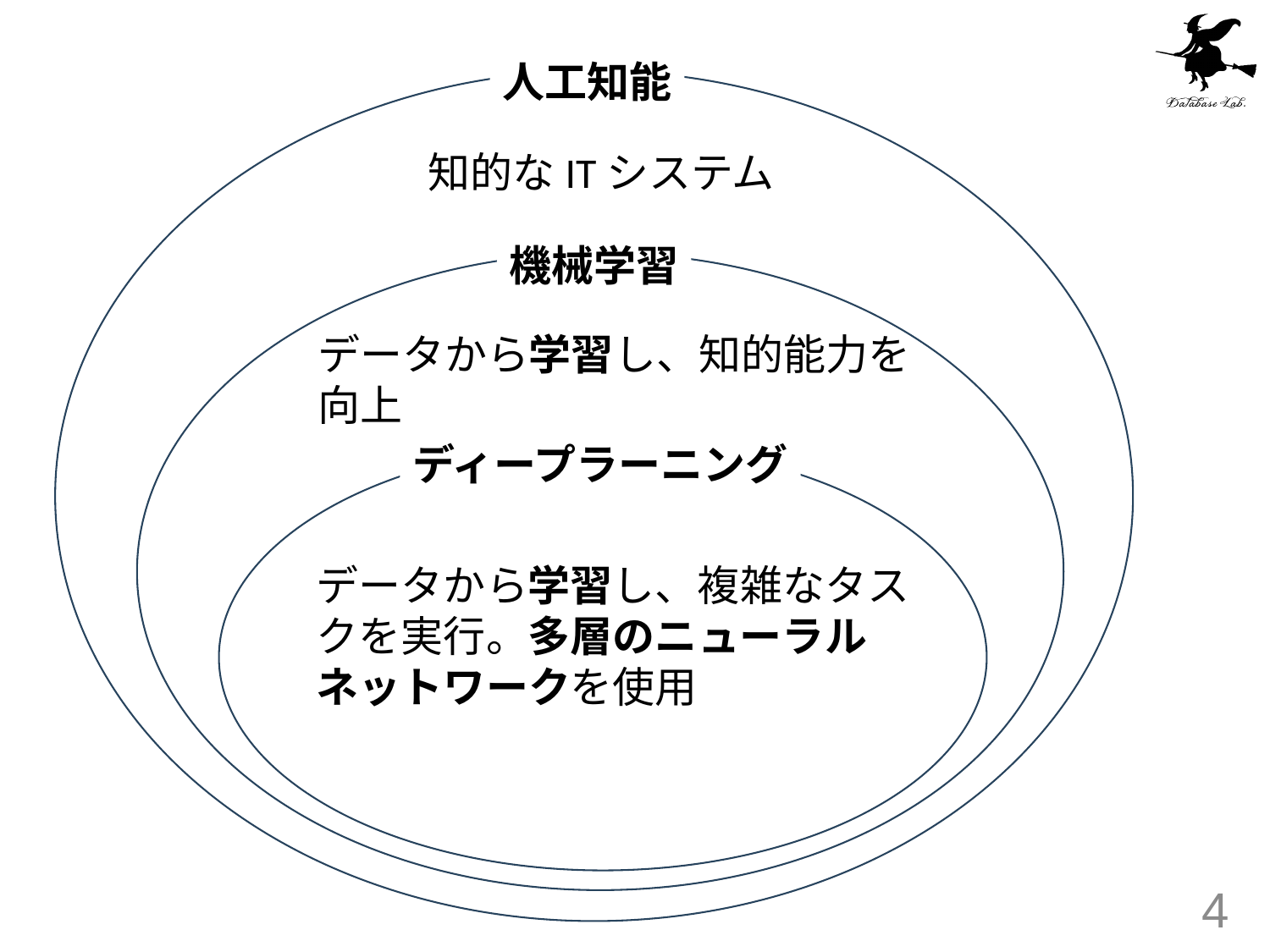

人工知能

知的なITシステム
機械学習
知的なITシステム
データから学習し、知的能力を向上
ディープラーニング

データから学習し、複雑なタスクを実行。多層のニューラルネットワークを使用
4